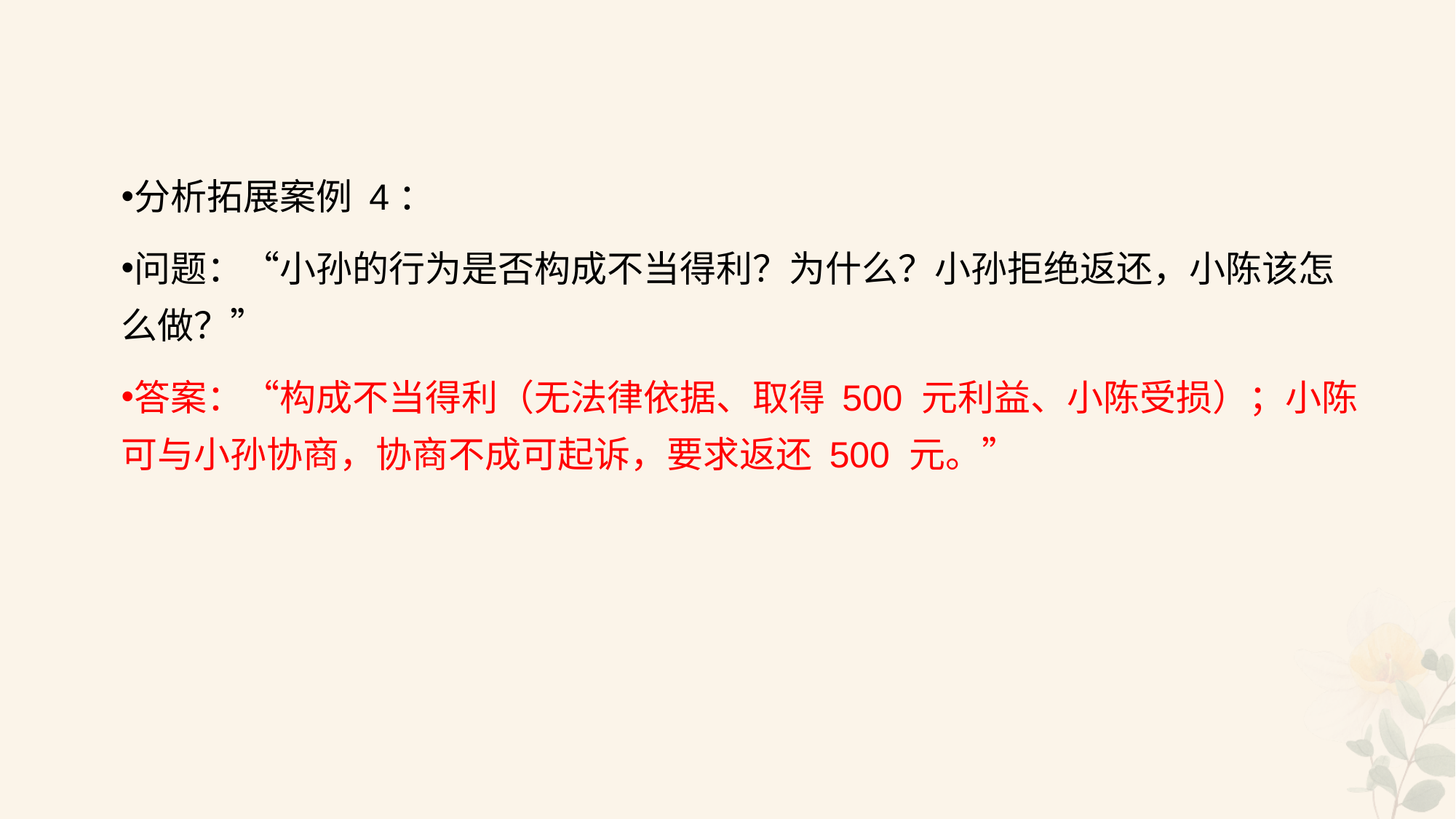

#
分析拓展案例 4：
问题：“小孙的行为是否构成不当得利？为什么？小孙拒绝返还，小陈该怎么做？”
答案：“构成不当得利（无法律依据、取得 500 元利益、小陈受损）；小陈可与小孙协商，协商不成可起诉，要求返还 500 元。”